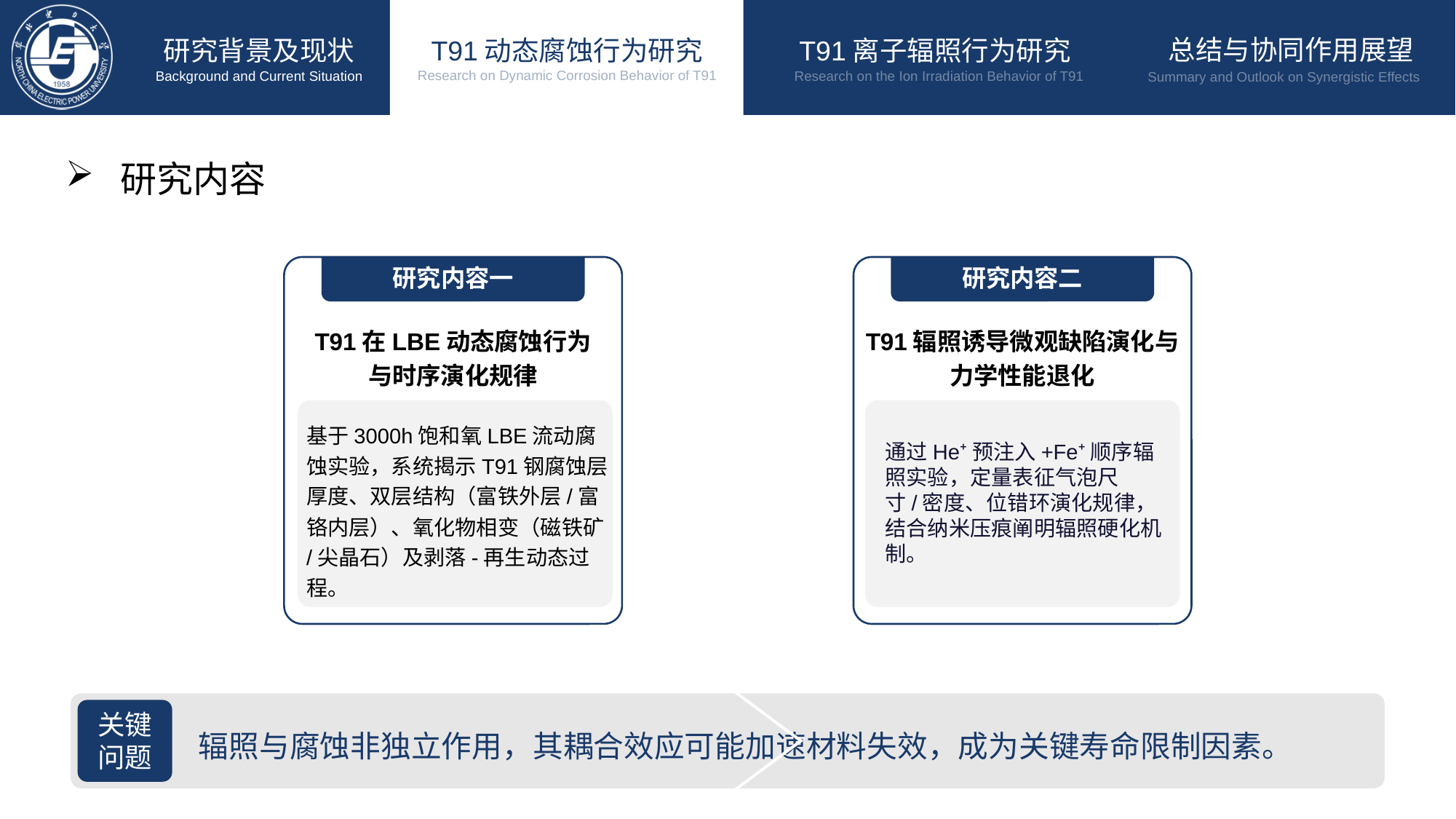

研究背景及现状
T91动态腐蚀行为研究
T91离子辐照行为研究

Research on Dynamic Corrosion Behavior of T91

Research on the Ion Irradiation Behavior of T91

Background and Current Situation
总结与协同作用展望
Summary and Outlook on Synergistic Effects

研究内容
研究内容一
研究内容二

T91在LBE动态腐蚀行为与时序演化规律
T91辐照诱导微观缺陷演化与力学性能退化

基于3000h饱和氧LBE流动腐蚀实验，系统揭示T91钢腐蚀层厚度、双层结构（富铁外层/富铬内层）、氧化物相变（磁铁矿/尖晶石）及剥落-再生动态过程。
通过He⁺预注入+Fe⁺顺序辐照实验，定量表征气泡尺寸/密度、位错环演化规律，结合纳米压痕阐明辐照硬化机制。

关键问题
辐照与腐蚀非独立作用，其耦合效应可能加速材料失效，成为关键寿命限制因素。